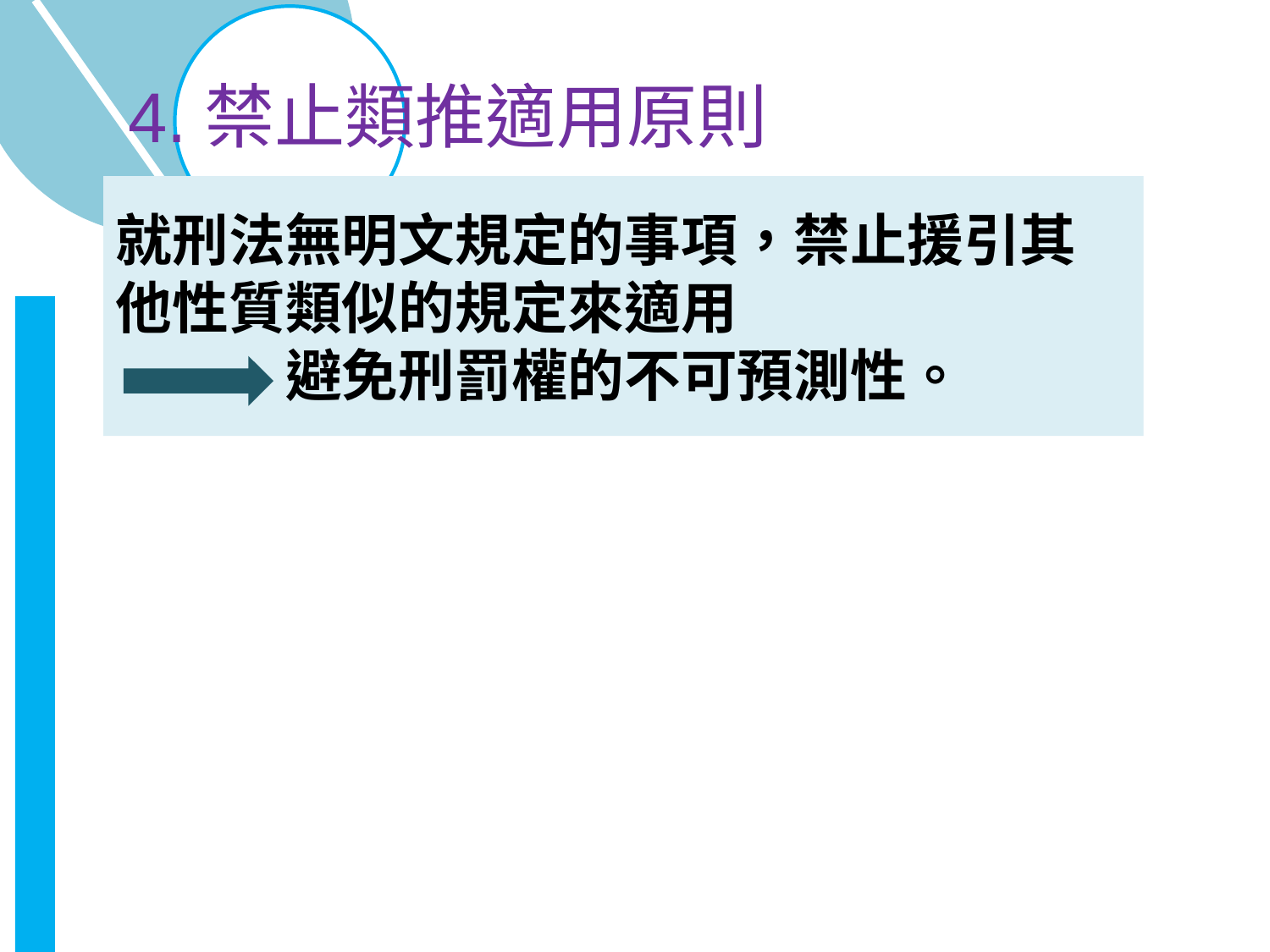

4.禁止類推適用原則
就刑法無明文規定的事項，禁止援引其他性質類似的規定來適用
　　　避免刑罰權的不可預測性。